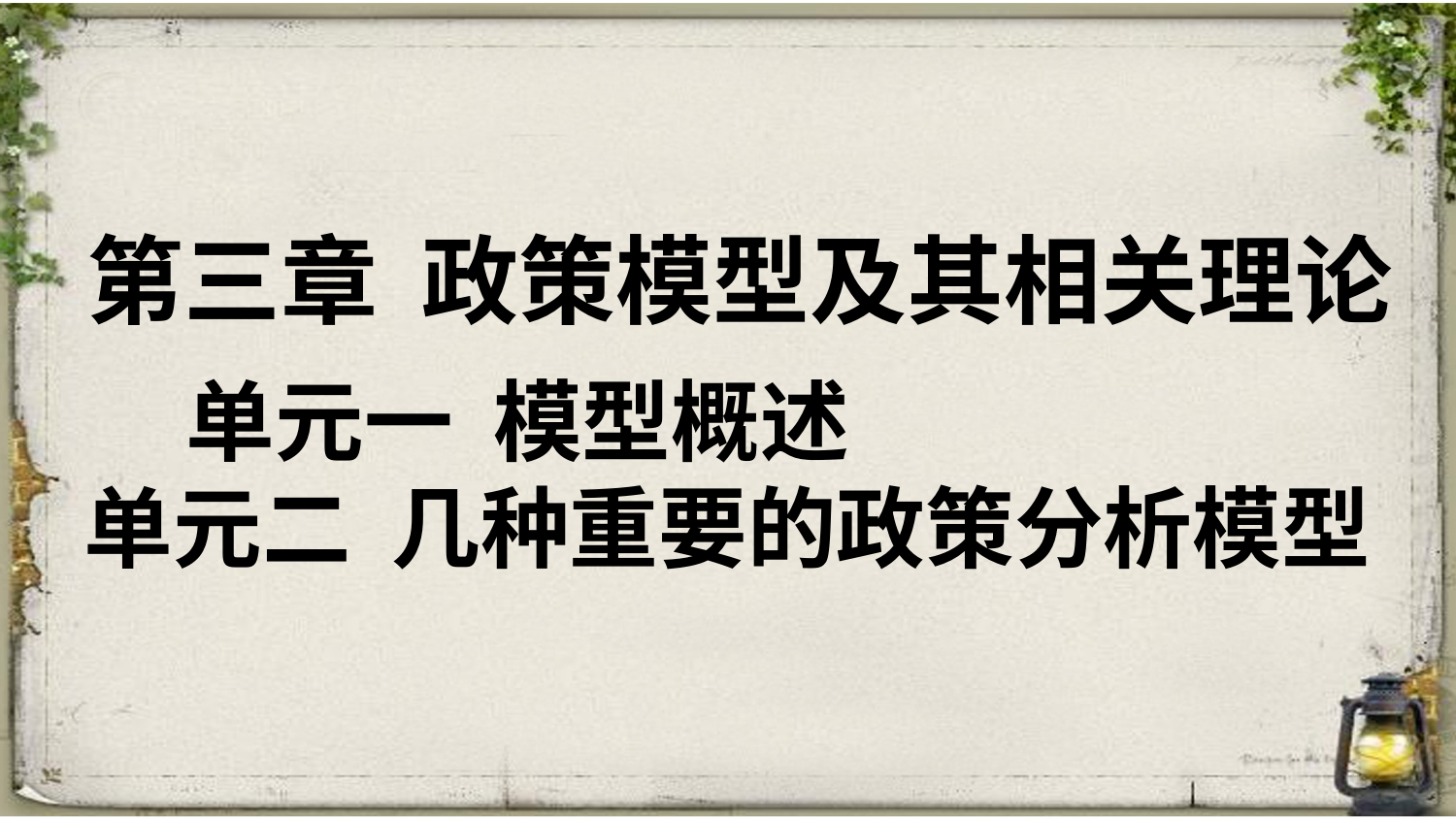

第三章  政策模型及其相关理论
    单元一  模型概述
单元二  几种重要的政策分析模型